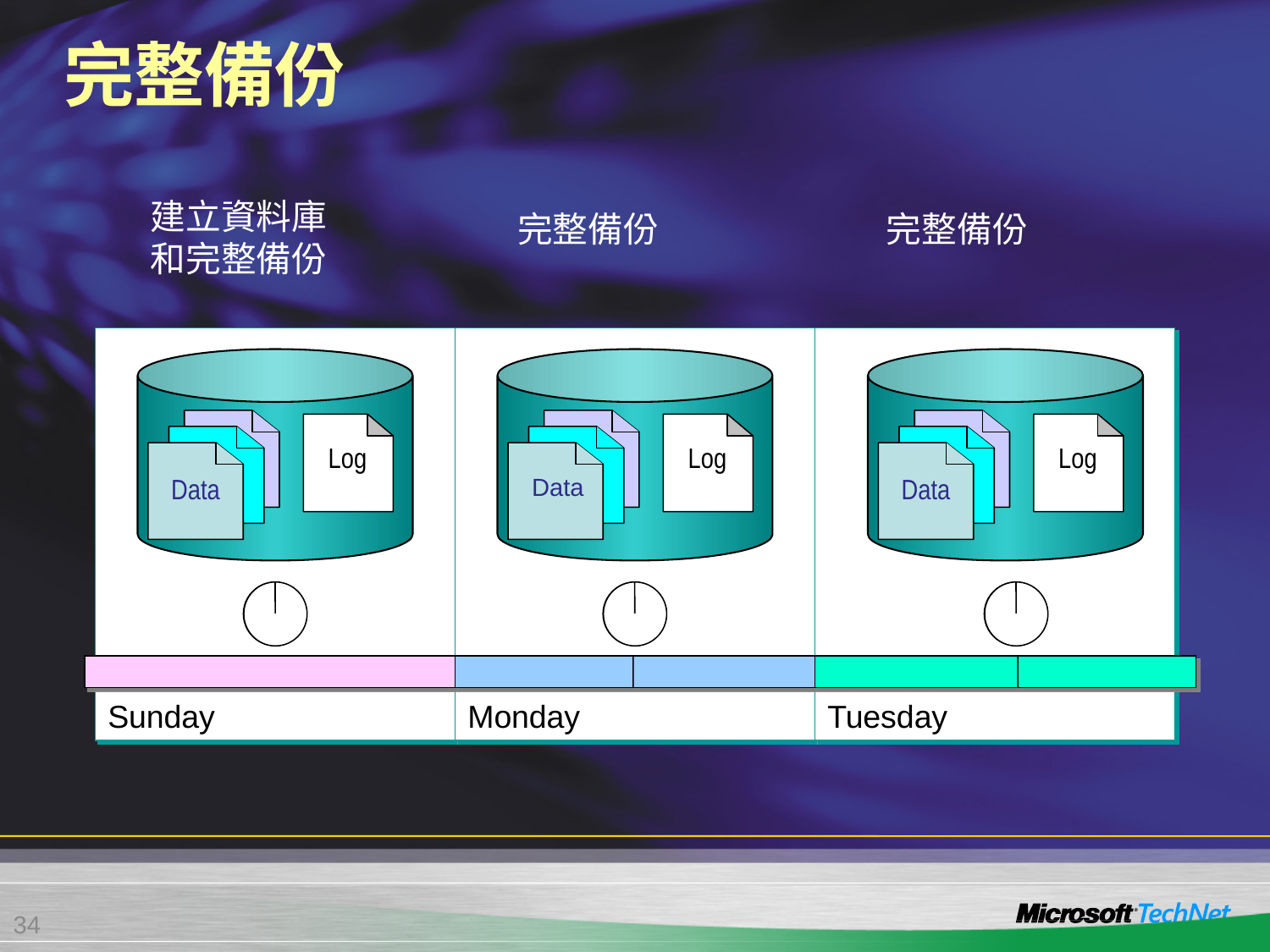

# 完整備份
建立資料庫
和完整備份
完整備份
完整備份
Sunday
Monday
Tuesday

Data

Log

Data

Log

Data

Log